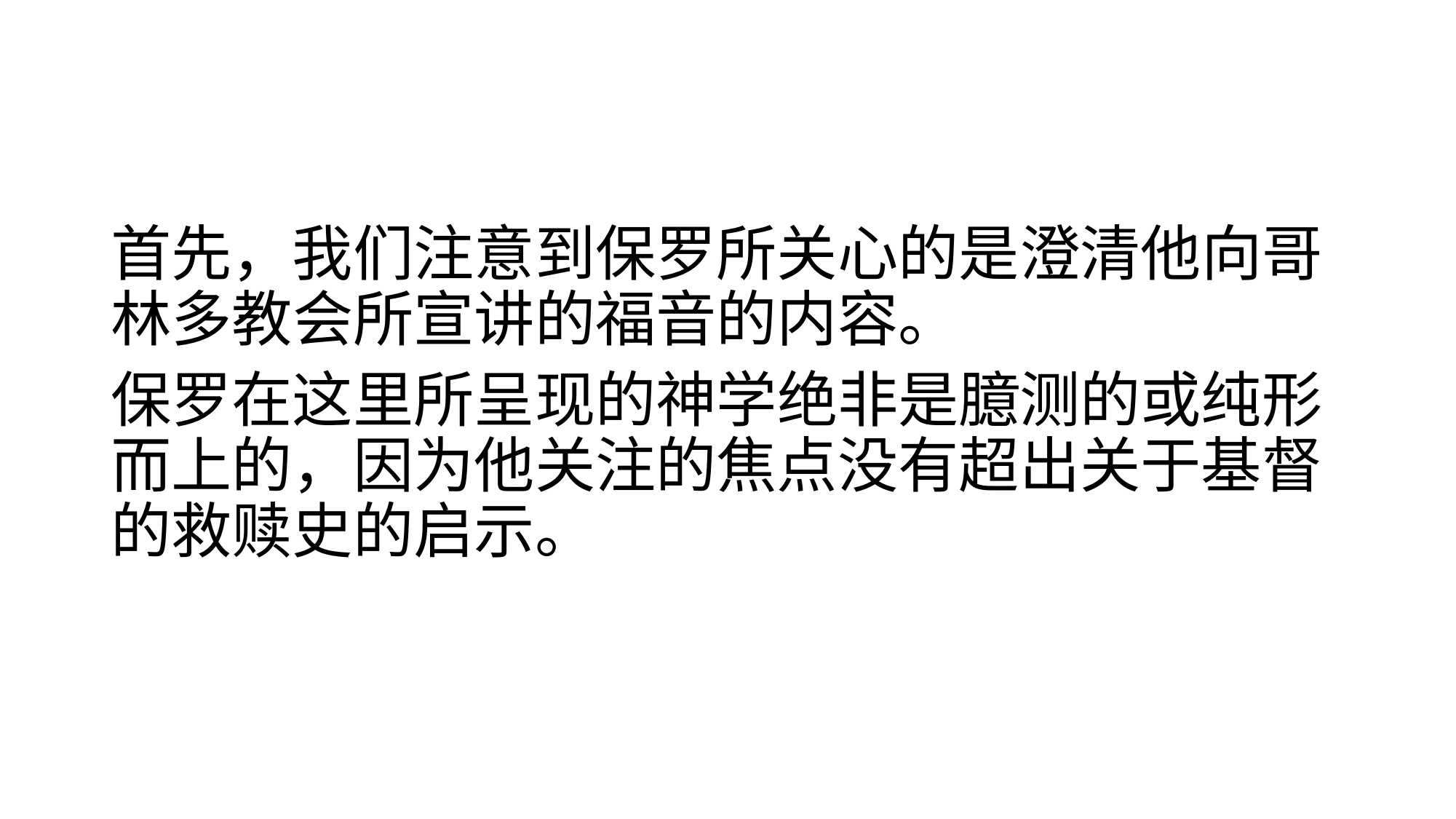

#
首先，我们注意到保罗所关心的是澄清他向哥林多教会所宣讲的福音的内容。
保罗在这里所呈现的神学绝非是臆测的或纯形而上的，因为他关注的焦点没有超出关于基督的救赎史的启示。